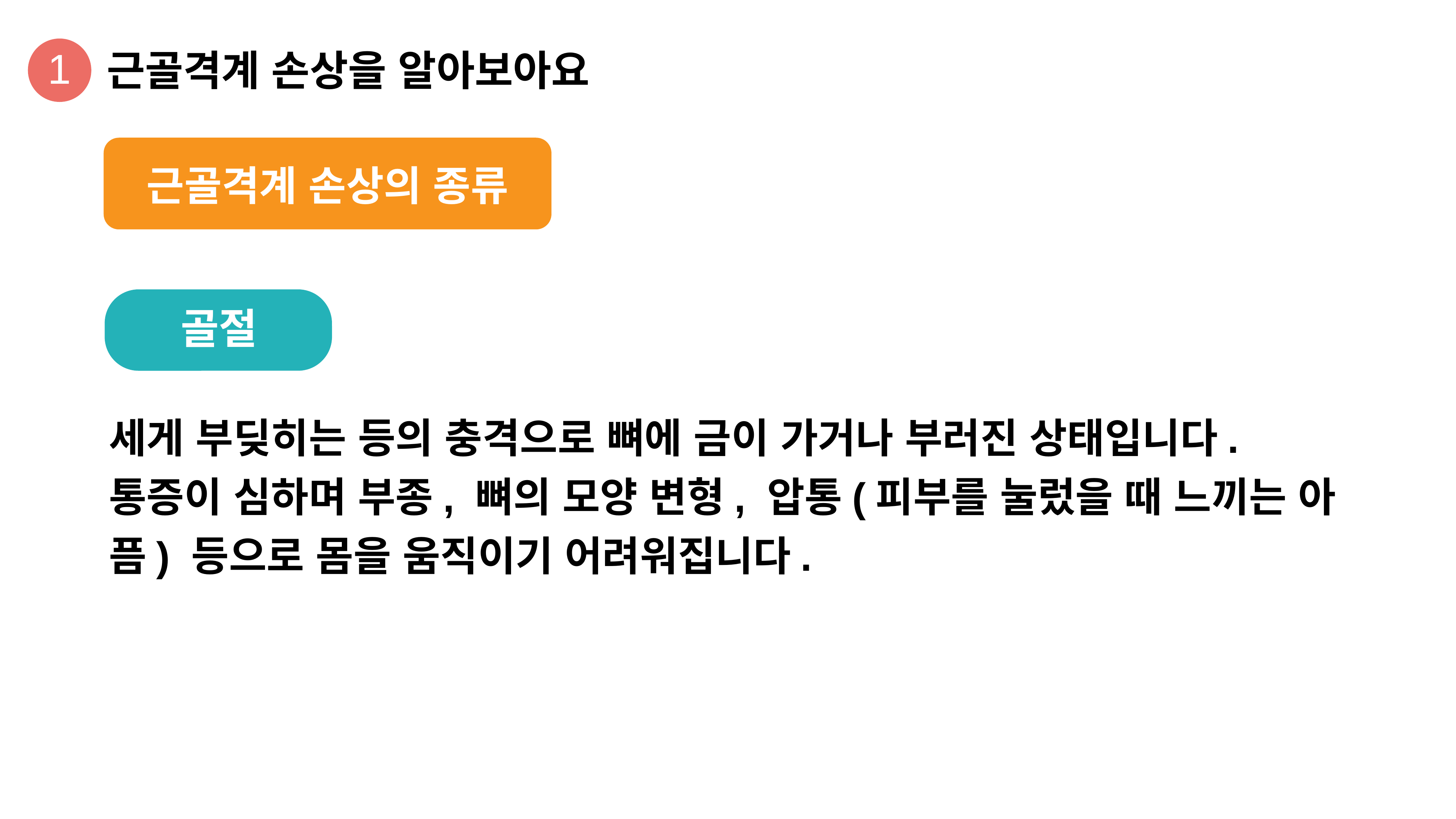

1
근골격계 손상을 알아보아요

근골격계 손상의 종류

골절
세게 부딪히는 등의 충격으로 뼈에 금이 가거나 부러진 상태입니다.
통증이 심하며 부종, 뼈의 모양 변형, 압통(피부를 눌렀을 때 느끼는 아픔) 등으로 몸을 움직이기 어려워집니다.